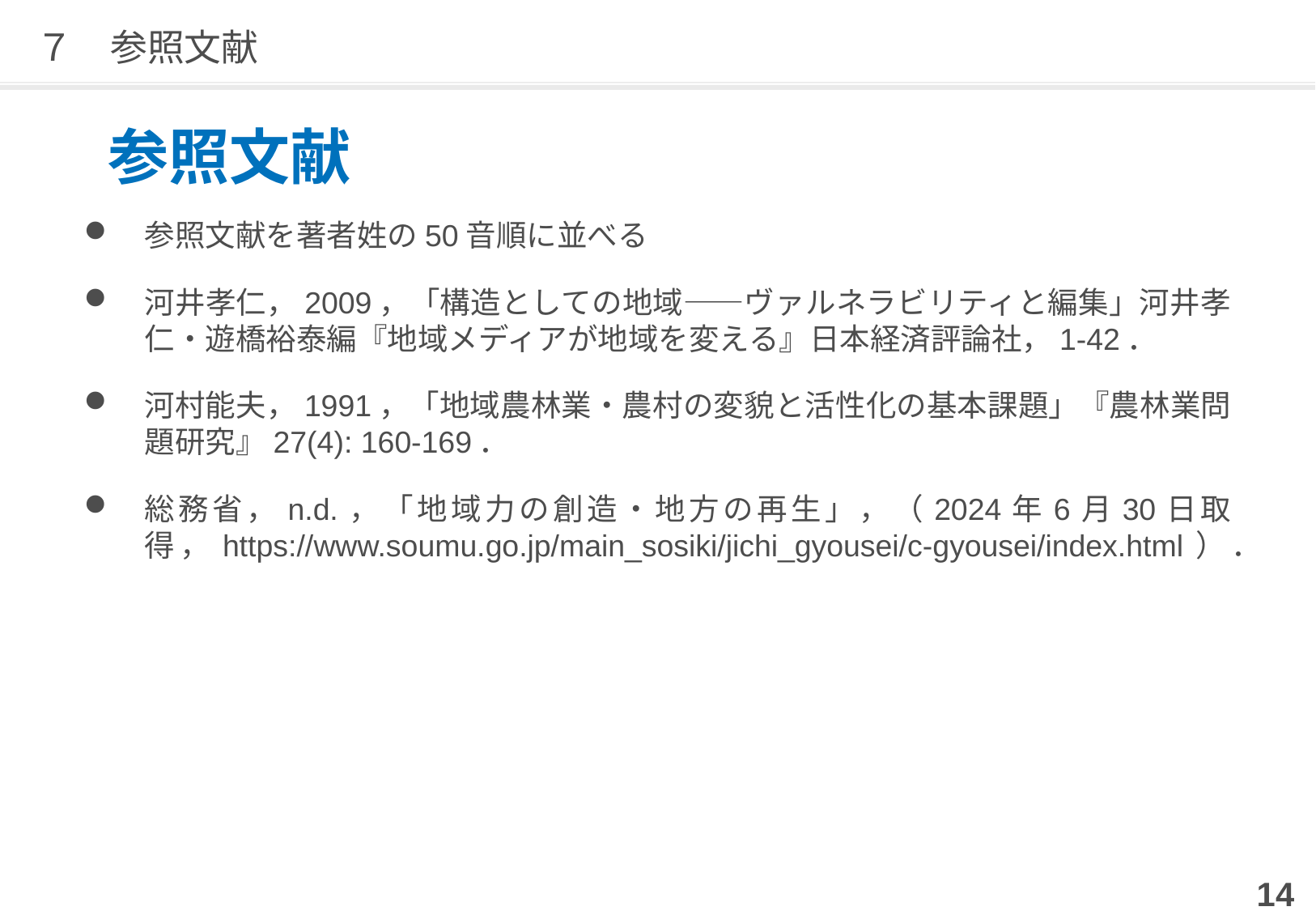

# ７　参照文献
参照文献
参照文献を著者姓の50音順に並べる
河井孝仁，2009，「構造としての地域――ヴァルネラビリティと編集」河井孝仁・遊橋裕泰編『地域メディアが地域を変える』日本経済評論社，1-42．
河村能夫，1991，「地域農林業・農村の変貌と活性化の基本課題」『農林業問題研究』27(4): 160-169．
総務省，n.d.，「地域力の創造・地方の再生」，（2024年6月30日取得，https://www.soumu.go.jp/main_sosiki/jichi_gyousei/c-gyousei/index.html）．

14